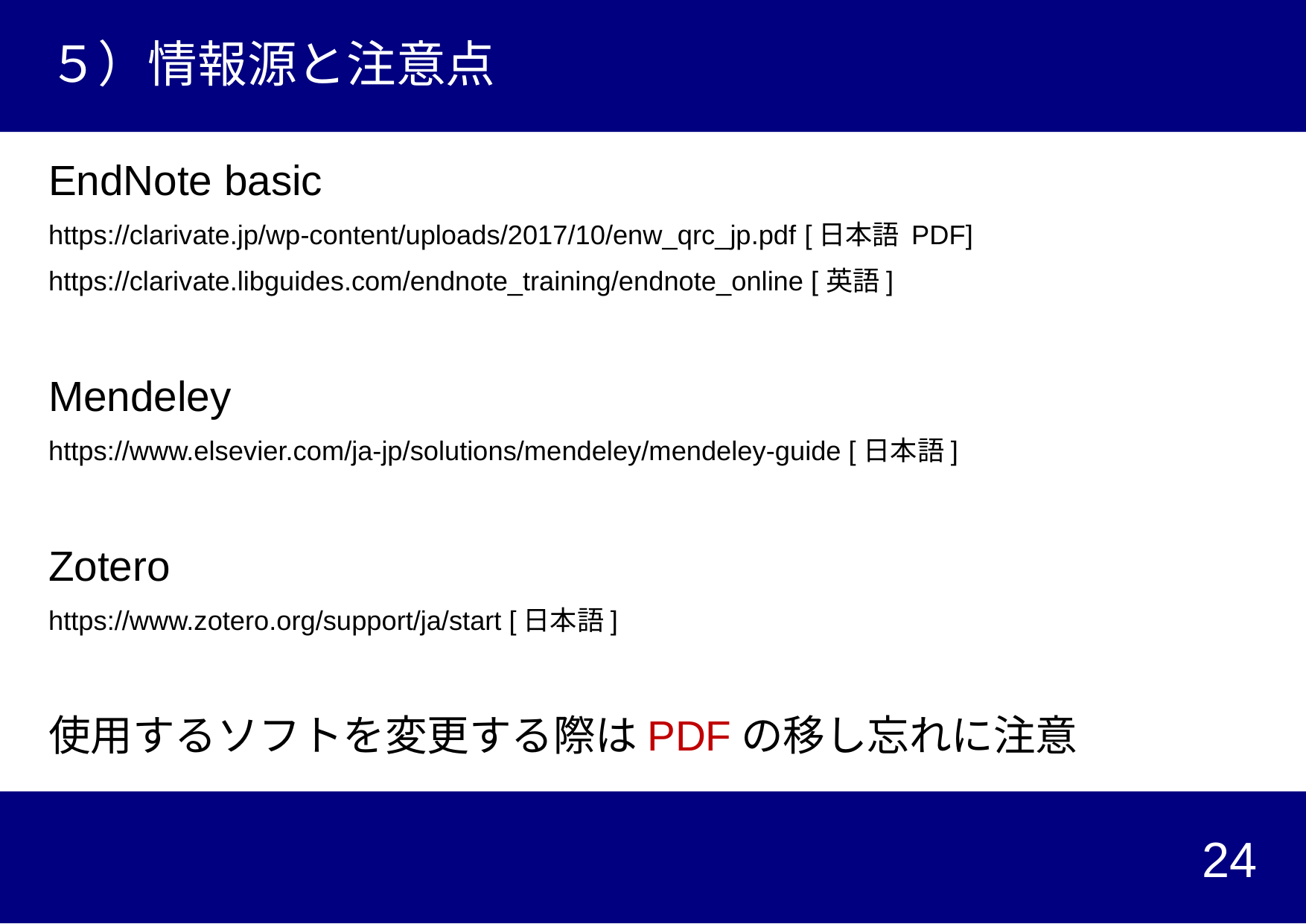

# ５）情報源と注意点
EndNote basic
https://clarivate.jp/wp-content/uploads/2017/10/enw_qrc_jp.pdf [日本語 PDF]
https://clarivate.libguides.com/endnote_training/endnote_online [英語]

Mendeley
https://www.elsevier.com/ja-jp/solutions/mendeley/mendeley-guide [日本語]

Zotero
https://www.zotero.org/support/ja/start [日本語]

使用するソフトを変更する際はPDFの移し忘れに注意
24